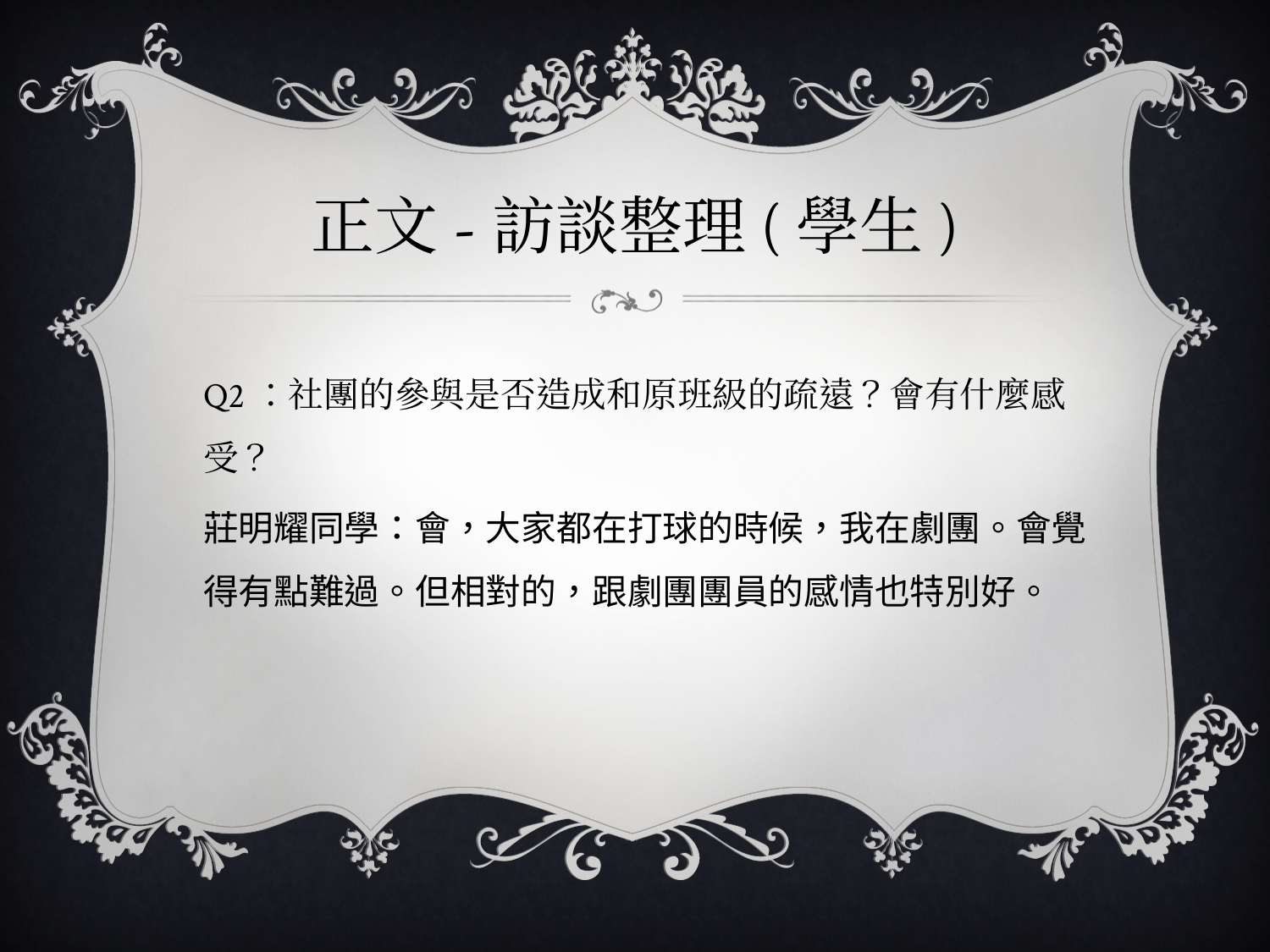

# 正文-訪談整理(學生)
Q2：社團的參與是否造成和原班級的疏遠？會有什麼感受？
莊明耀同學：會，大家都在打球的時候，我在劇團。會覺得有點難過。但相對的，跟劇團團員的感情也特別好。